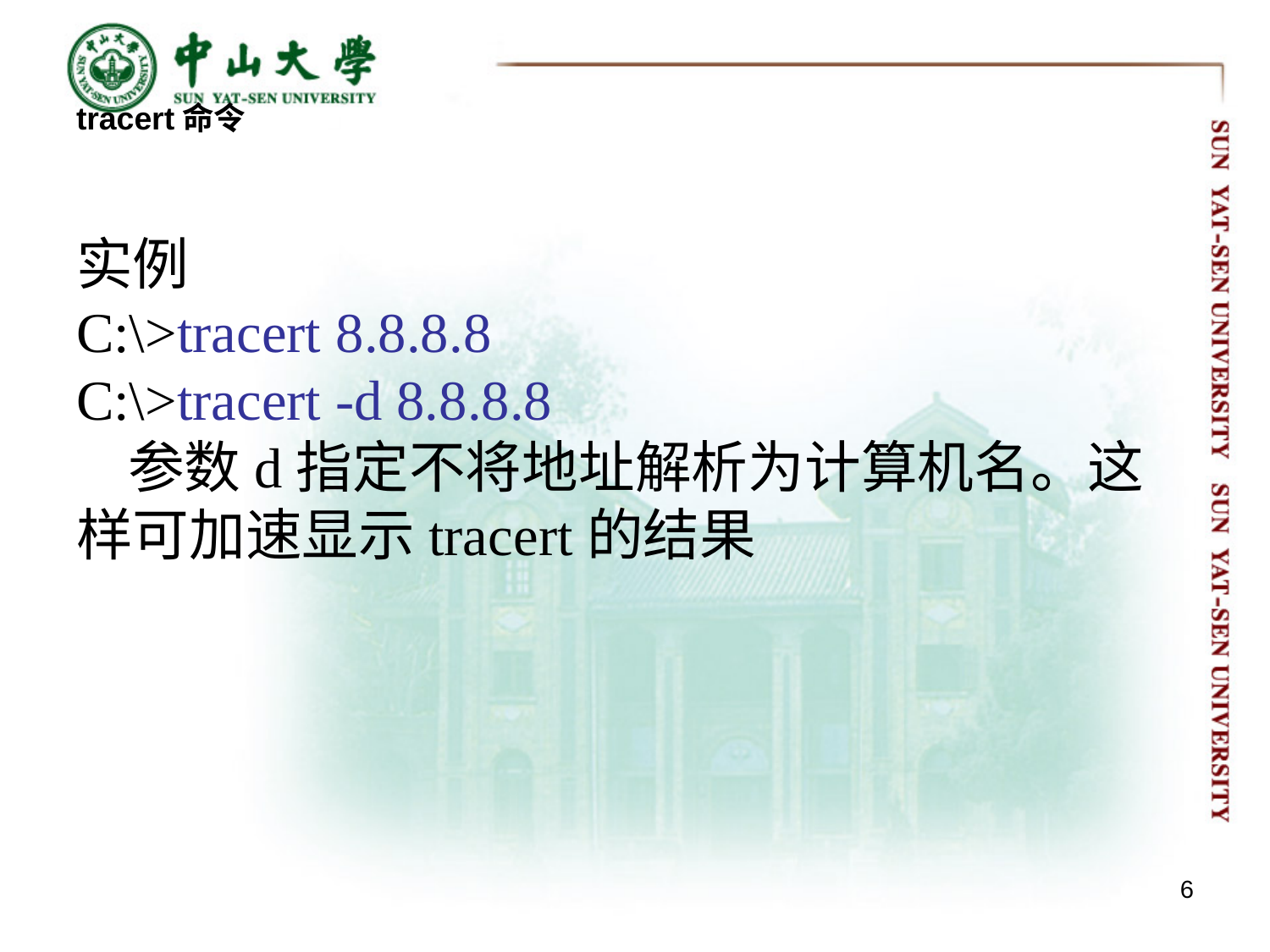

tracert命令
实例
C:\>tracert 8.8.8.8
C:\>tracert -d 8.8.8.8
   参数d指定不将地址解析为计算机名。这样可加速显示tracert的结果
6